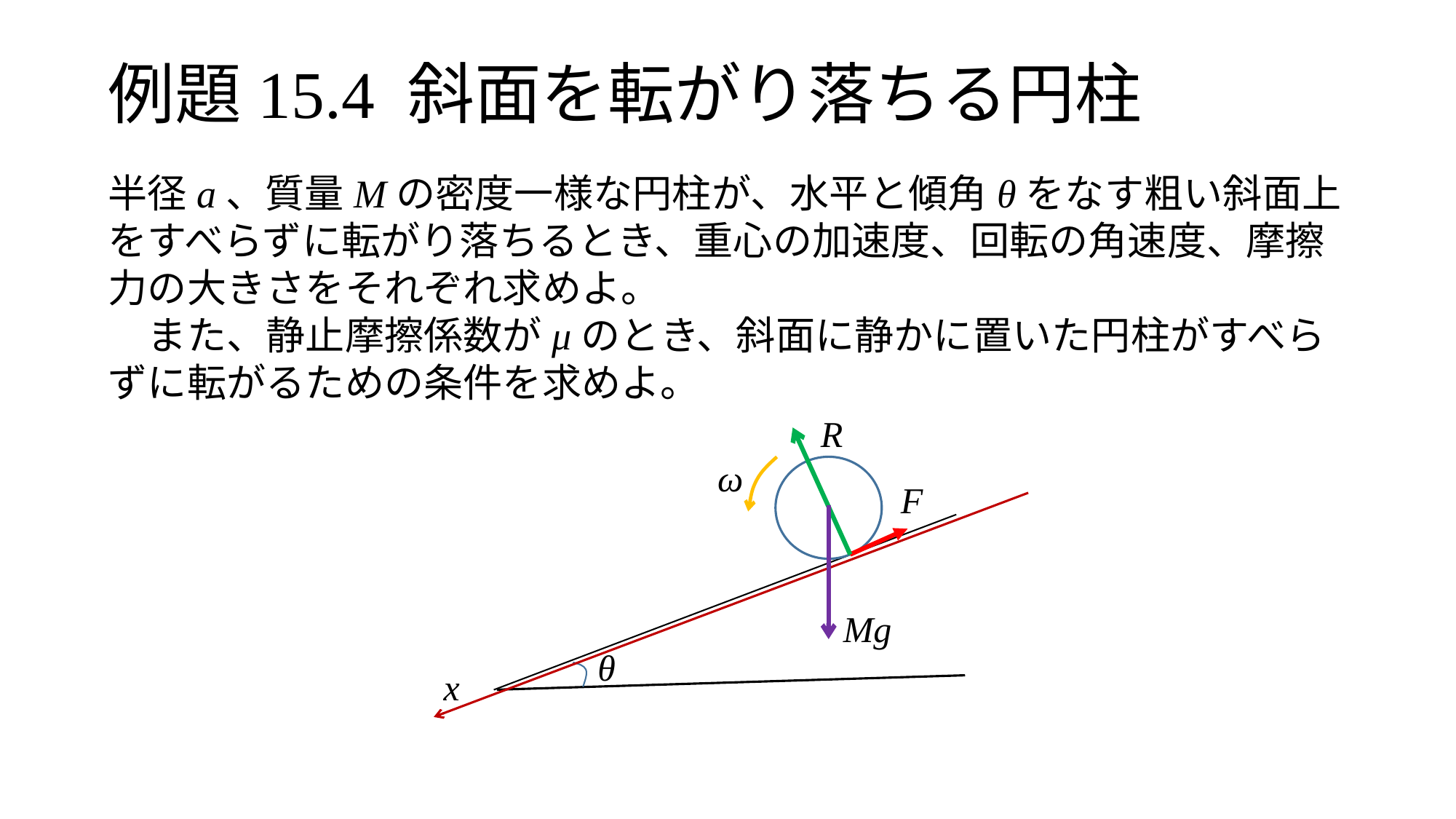

# 例題15.4 斜面を転がり落ちる円柱
半径a、質量Mの密度一様な円柱が、水平と傾角θをなす粗い斜面上をすべらずに転がり落ちるとき、重心の加速度、回転の角速度、摩擦力の大きさをそれぞれ求めよ。
　また、静止摩擦係数がμのとき、斜面に静かに置いた円柱がすべらずに転がるための条件を求めよ。
R
ω

F
Mg
θ
x